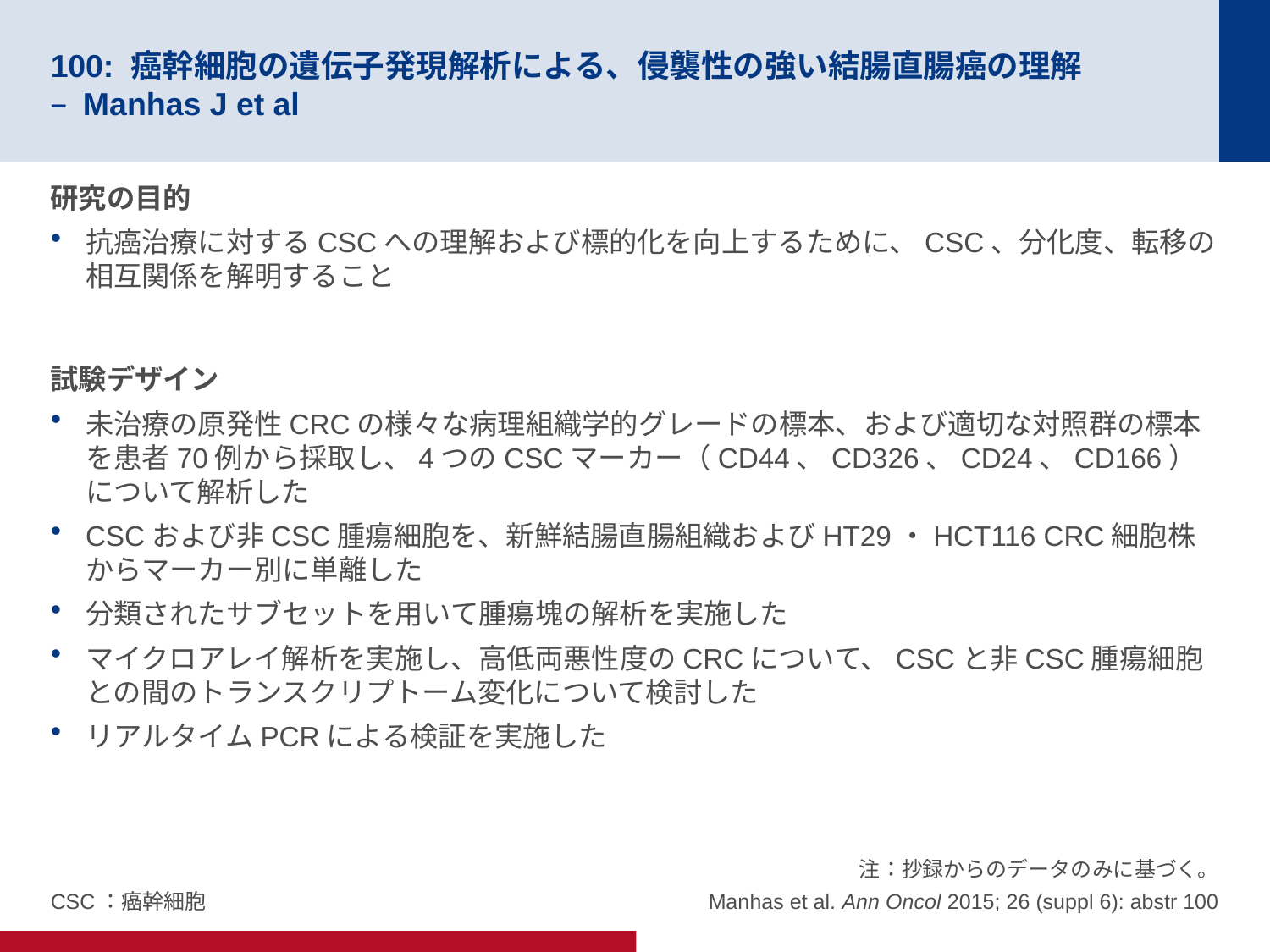

# 100: 癌幹細胞の遺伝子発現解析による、侵襲性の強い結腸直腸癌の理解 – Manhas J et al
研究の目的
抗癌治療に対するCSCへの理解および標的化を向上するために、CSC、分化度、転移の相互関係を解明すること

試験デザイン
未治療の原発性CRCの様々な病理組織学的グレードの標本、および適切な対照群の標本を患者70例から採取し、4つのCSCマーカー（CD44、CD326、CD24、CD166） について解析した
CSCおよび非CSC腫瘍細胞を、新鮮結腸直腸組織およびHT29・HCT116 CRC細胞株からマーカー別に単離した
分類されたサブセットを用いて腫瘍塊の解析を実施した
マイクロアレイ解析を実施し、高低両悪性度のCRCについて、CSCと非CSC腫瘍細胞との間のトランスクリプトーム変化について検討した
リアルタイムPCRによる検証を実施した
CSC：癌幹細胞
注：抄録からのデータのみに基づく。
Manhas et al. Ann Oncol 2015; 26 (suppl 6): abstr 100